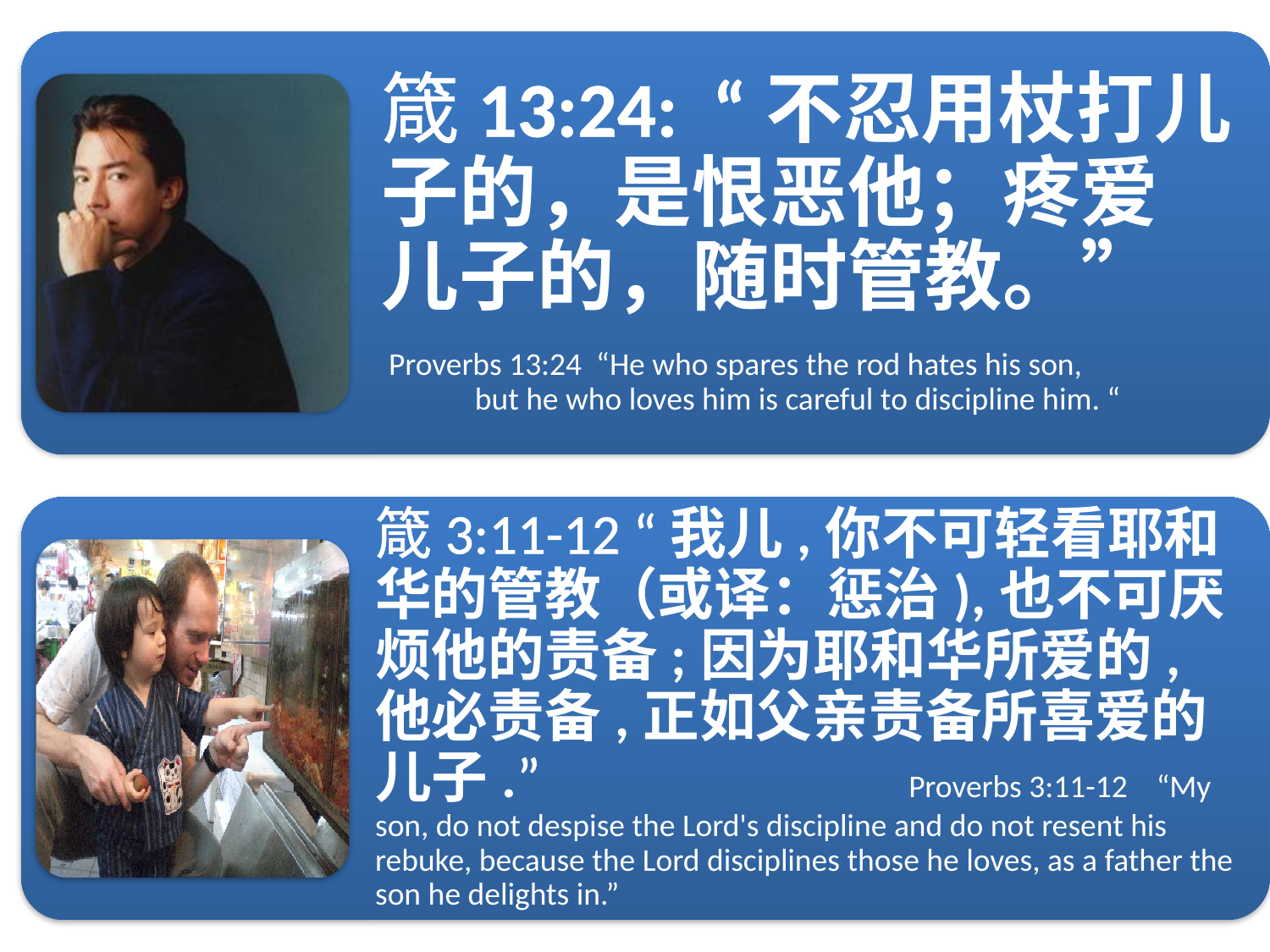

箴13:24:  “不忍用杖打儿子的，是恨恶他；疼爱儿子的，随时管教。”
 Proverbs 13:24  “He who spares the rod hates his son,                                   but he who loves him is careful to discipline him. “
箴3:11-12 “我儿,你不可轻看耶和华的管教（或译：惩治),也不可厌烦他的责备;因为耶和华所爱的,他必责备,正如父亲责备所喜爱的儿子.”                             Proverbs 3:11-12    “My son, do not despise the Lord's discipline and do not resent his rebuke, because the Lord disciplines those he loves, as a father the son he delights in.”
#